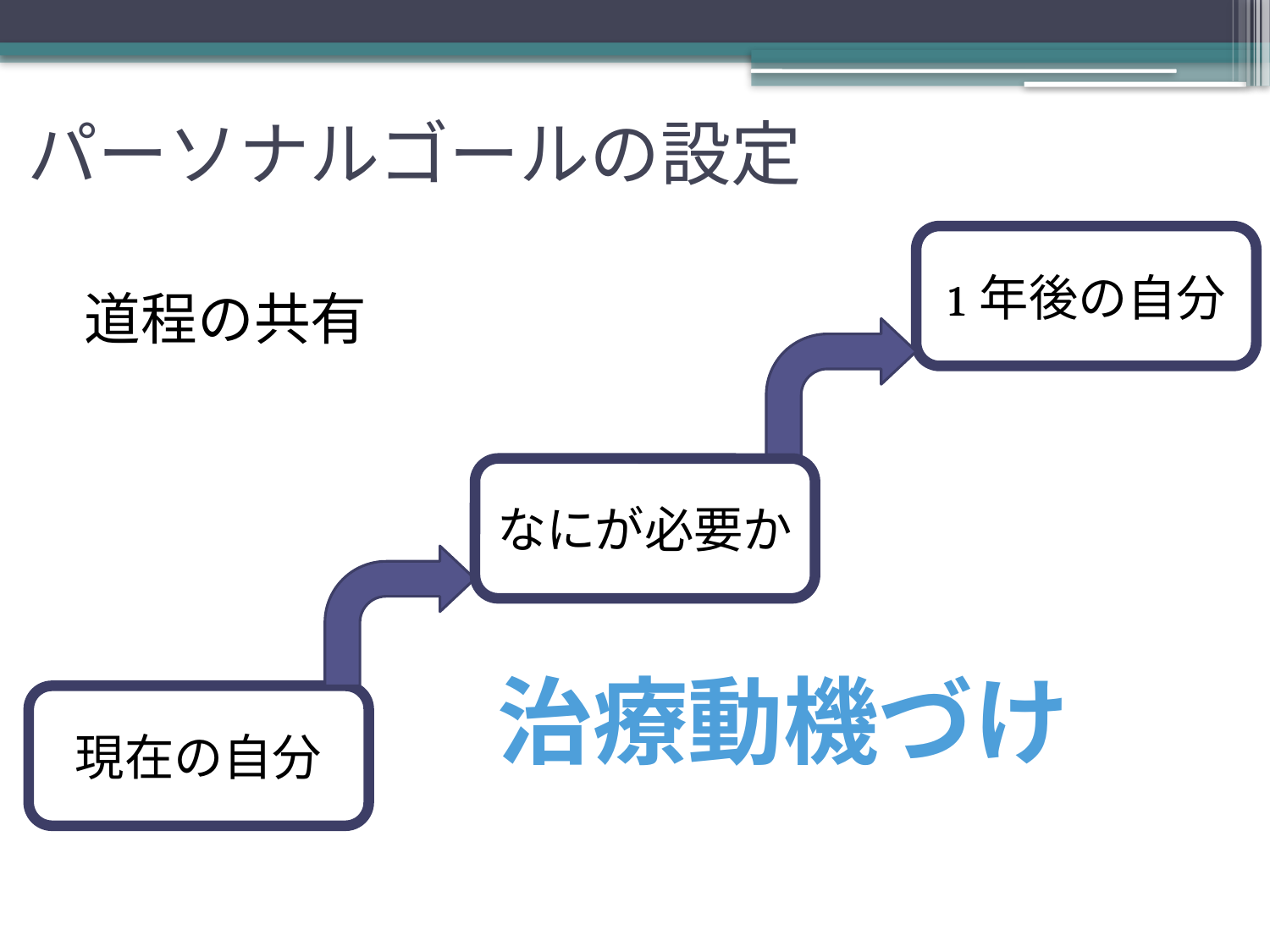

# パーソナルゴールの設定
1年後の自分
道程の共有

なにが必要か

治療動機づけ
現在の自分